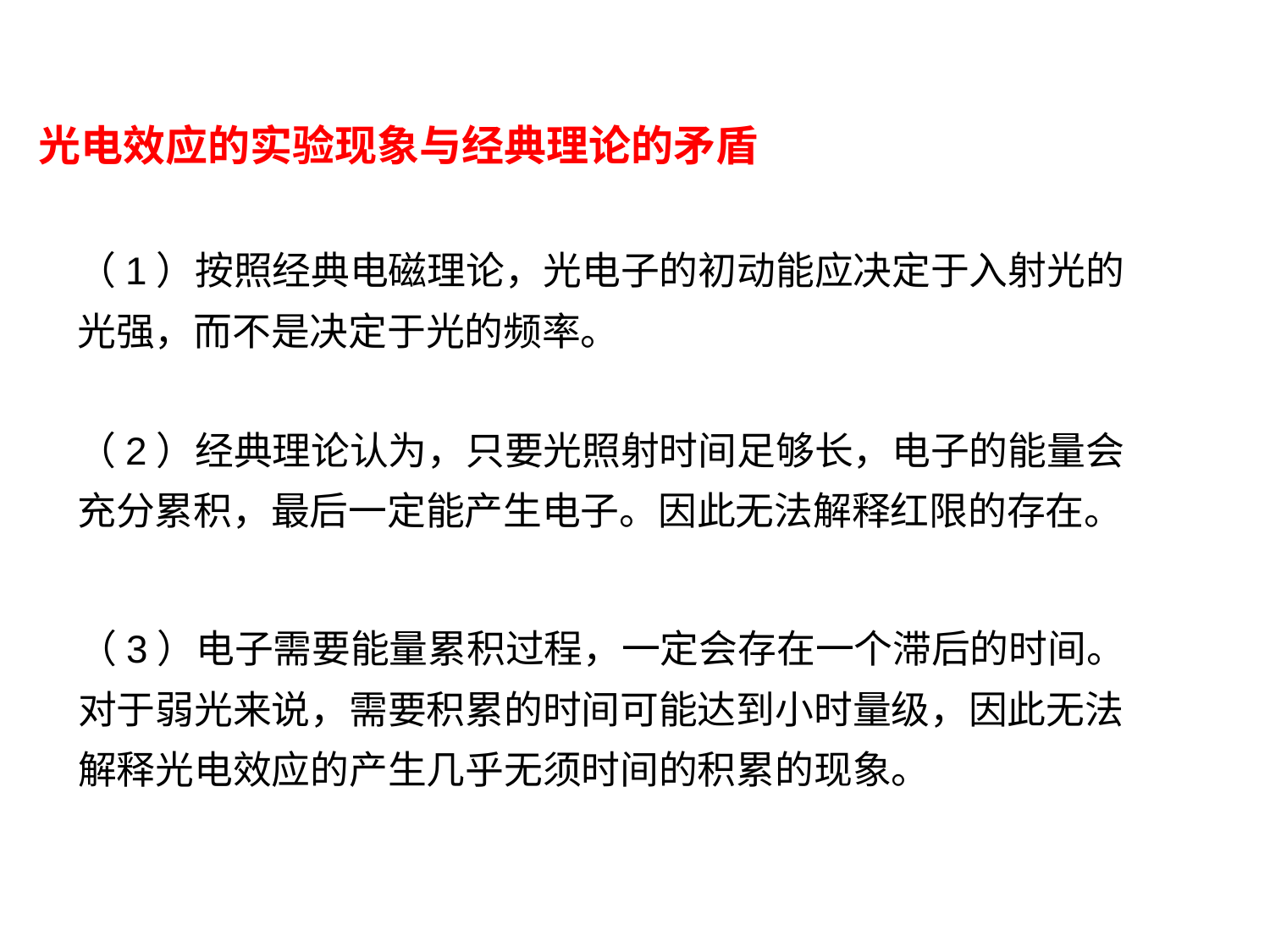

光电效应的实验现象与经典理论的矛盾
（1）按照经典电磁理论，光电子的初动能应决定于入射光的光强，而不是决定于光的频率。
（2）经典理论认为，只要光照射时间足够长，电子的能量会充分累积，最后一定能产生电子。因此无法解释红限的存在。
（3）电子需要能量累积过程，一定会存在一个滞后的时间。对于弱光来说，需要积累的时间可能达到小时量级，因此无法解释光电效应的产生几乎无须时间的积累的现象。